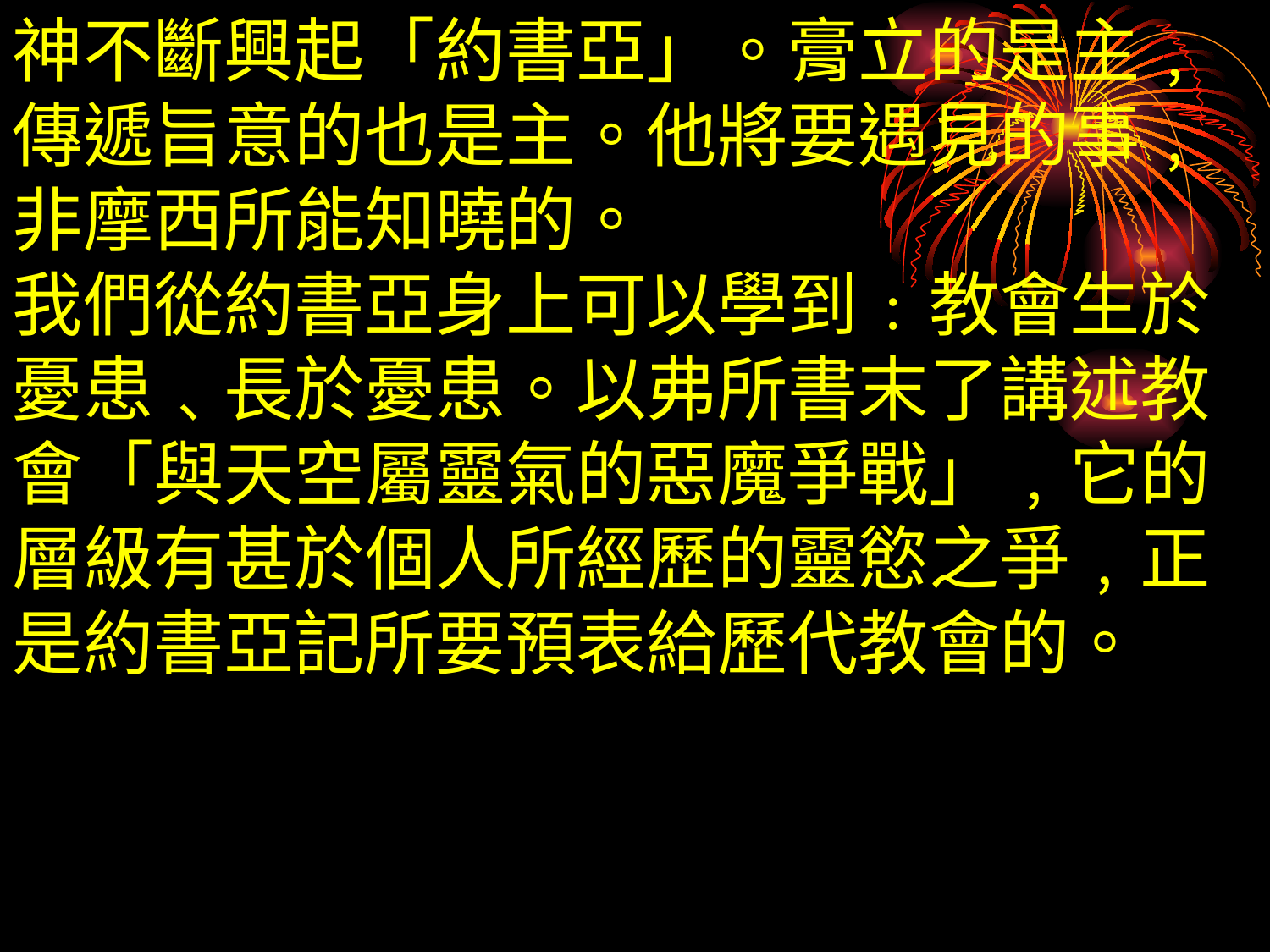

神不斷興起「約書亞」。膏立的是主﹐傳遞旨意的也是主。他將要遇見的事﹐非摩西所能知曉的。
我們從約書亞身上可以學到﹕教會生於憂患﹑長於憂患。以弗所書末了講述教會「與天空屬靈氣的惡魔爭戰」﹐它的層級有甚於個人所經歷的靈慾之爭﹐正是約書亞記所要預表給歷代教會的。